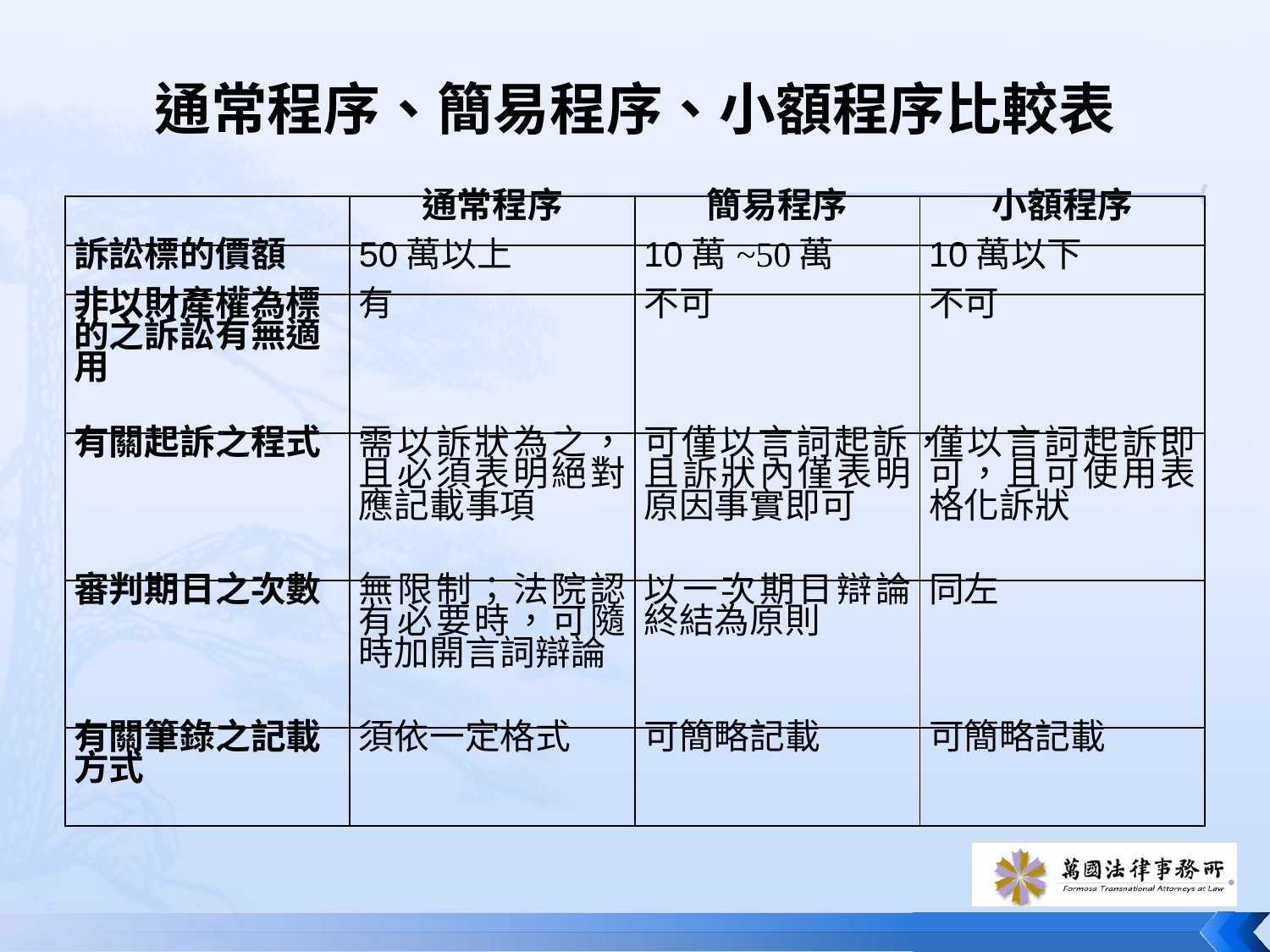

# 通常程序、簡易程序、小額程序比較表
|  | 通常程序 | 簡易程序 | 小額程序 |
| --- | --- | --- | --- |
| 訴訟標的價額 | 50萬以上 | 10萬~50萬 | 10萬以下 |
| 非以財產權為標的之訴訟有無適用 | 有 | 不可 | 不可 |
| 有關起訴之程式 | 需以訴狀為之，且必須表明絕對應記載事項 | 可僅以言詞起訴，且訴狀內僅表明原因事實即可 | 僅以言詞起訴即可，且可使用表格化訴狀 |
| 審判期日之次數 | 無限制；法院認有必要時，可隨時加開言詞辯論 | 以一次期日辯論終結為原則 | 同左 |
| 有關筆錄之記載方式 | 須依一定格式 | 可簡略記載 | 可簡略記載 |